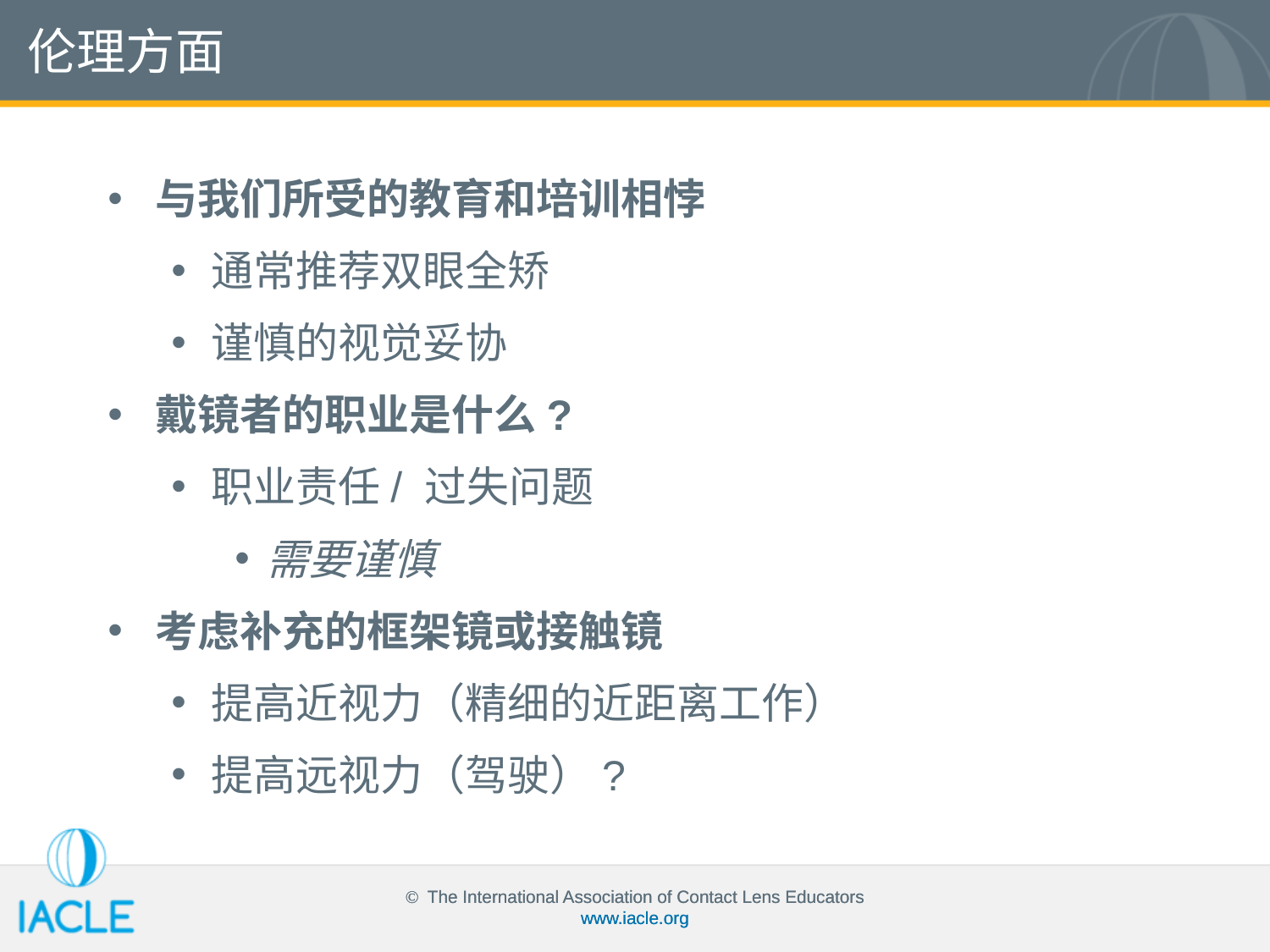

伦理方面
与我们所受的教育和培训相悖
通常推荐双眼全矫
谨慎的视觉妥协
戴镜者的职业是什么?
职业责任/ 过失问题
需要谨慎
考虑补充的框架镜或接触镜
提高近视力（精细的近距离工作）
提高远视力（驾驶）?